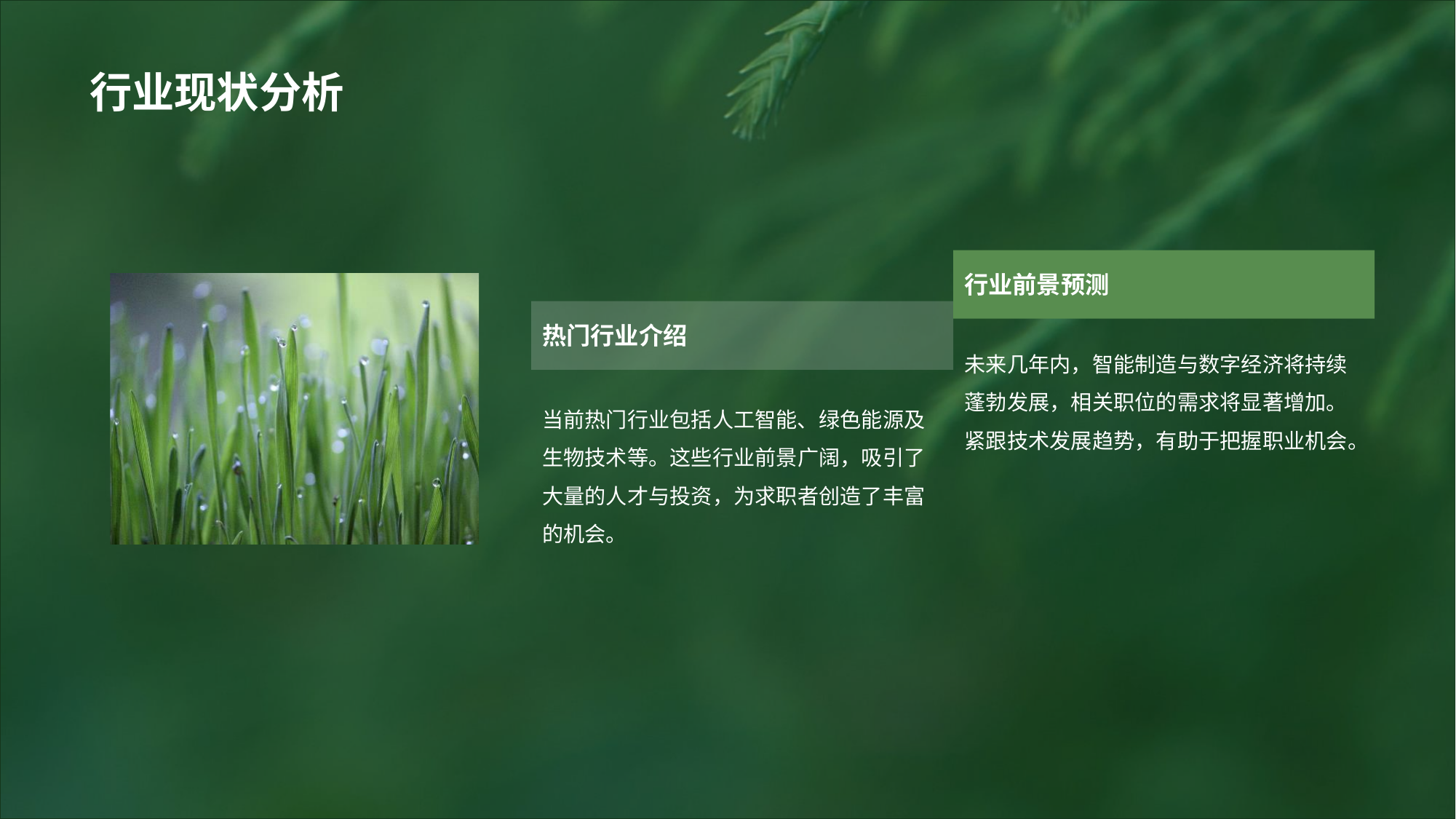

# 行业现状分析
行业前景预测

热门行业介绍
未来几年内，智能制造与数字经济将持续蓬勃发展，相关职位的需求将显著增加。紧跟技术发展趋势，有助于把握职业机会。
当前热门行业包括人工智能、绿色能源及生物技术等。这些行业前景广阔，吸引了大量的人才与投资，为求职者创造了丰富的机会。